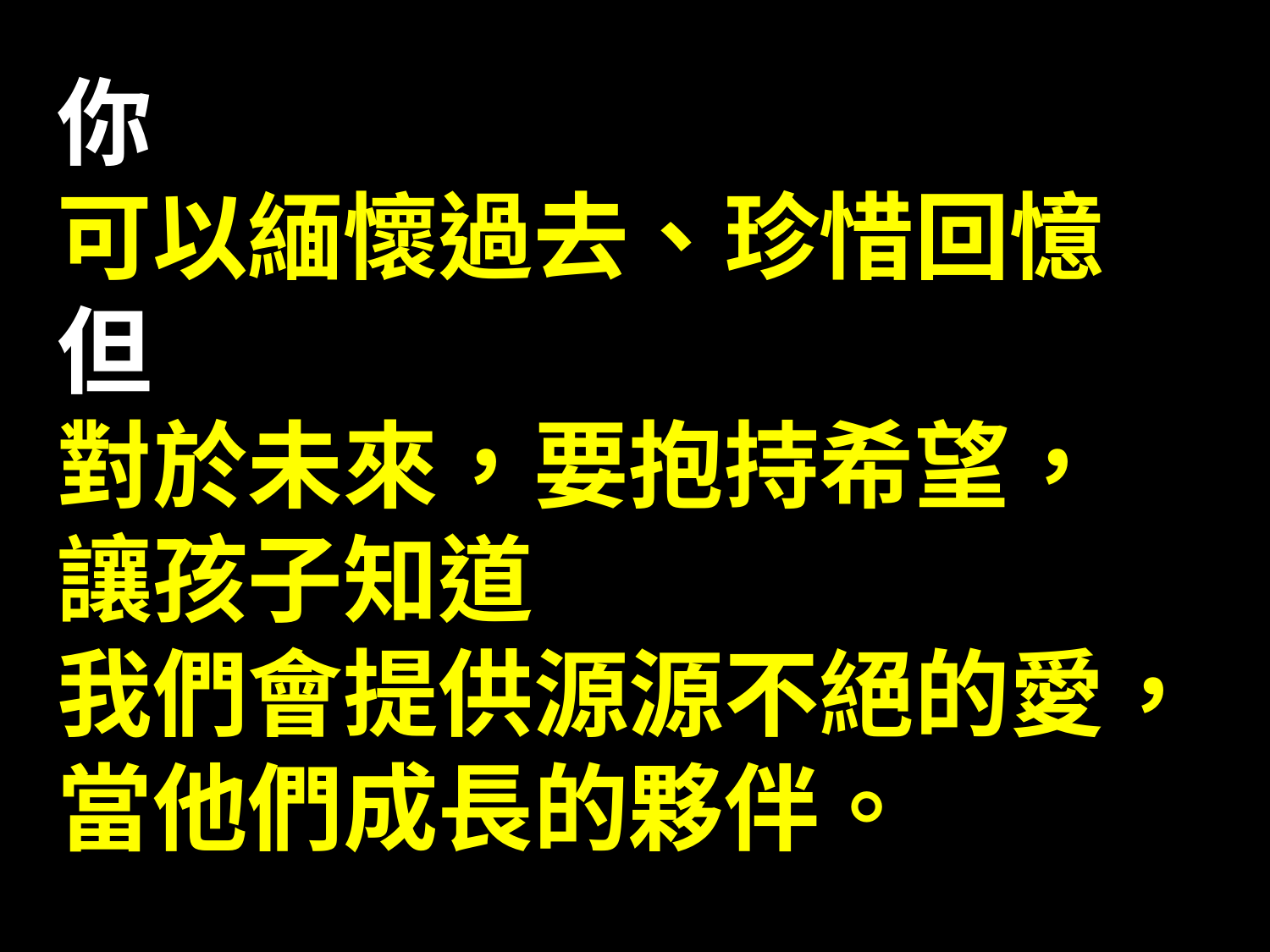

你
可以緬懷過去、珍惜回憶
但
對於未來，要抱持希望，
讓孩子知道
我們會提供源源不絕的愛，
當他們成長的夥伴。